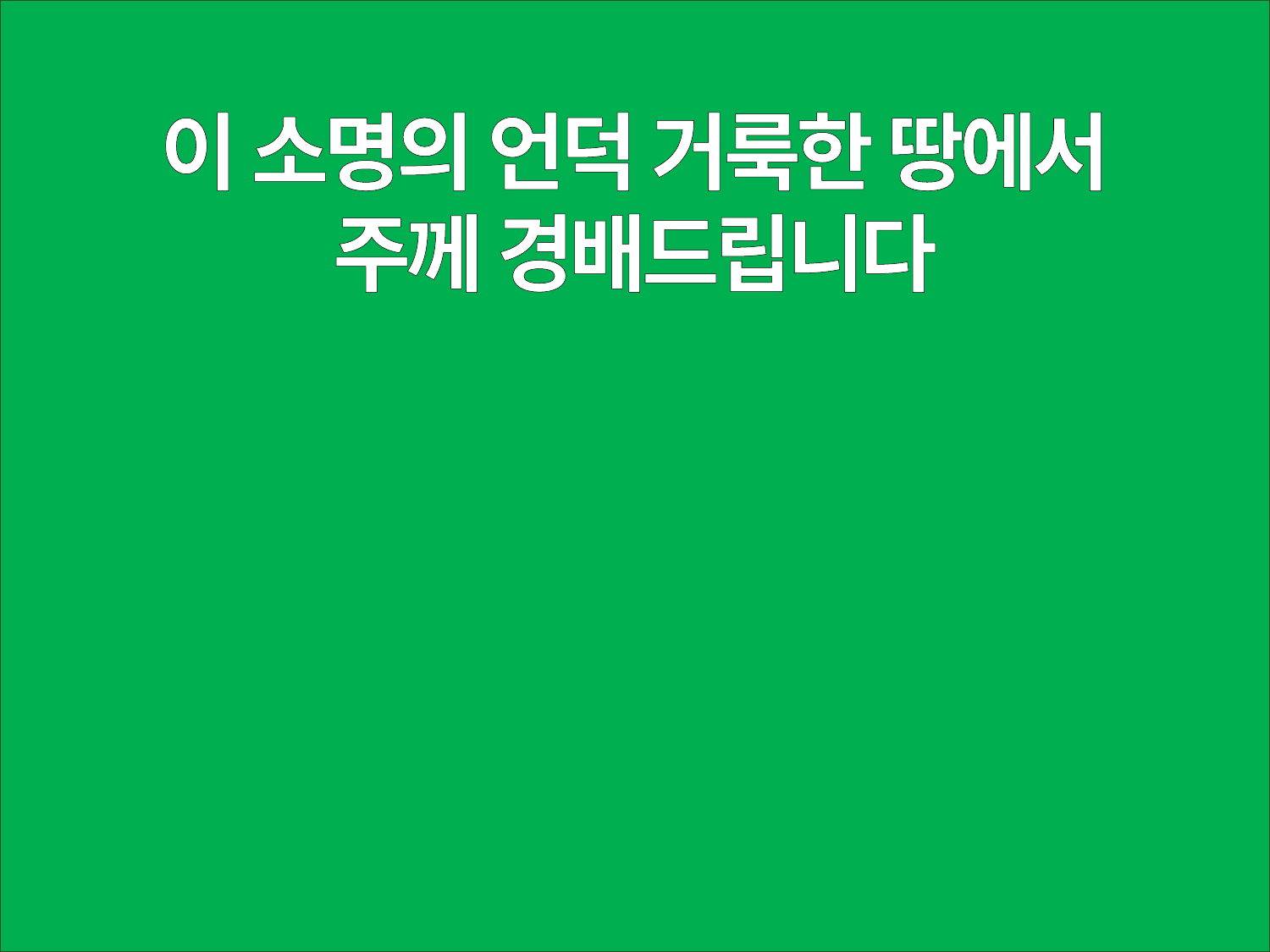

이 소명의 언덕 거룩한 땅에서
주께 경배드립니다